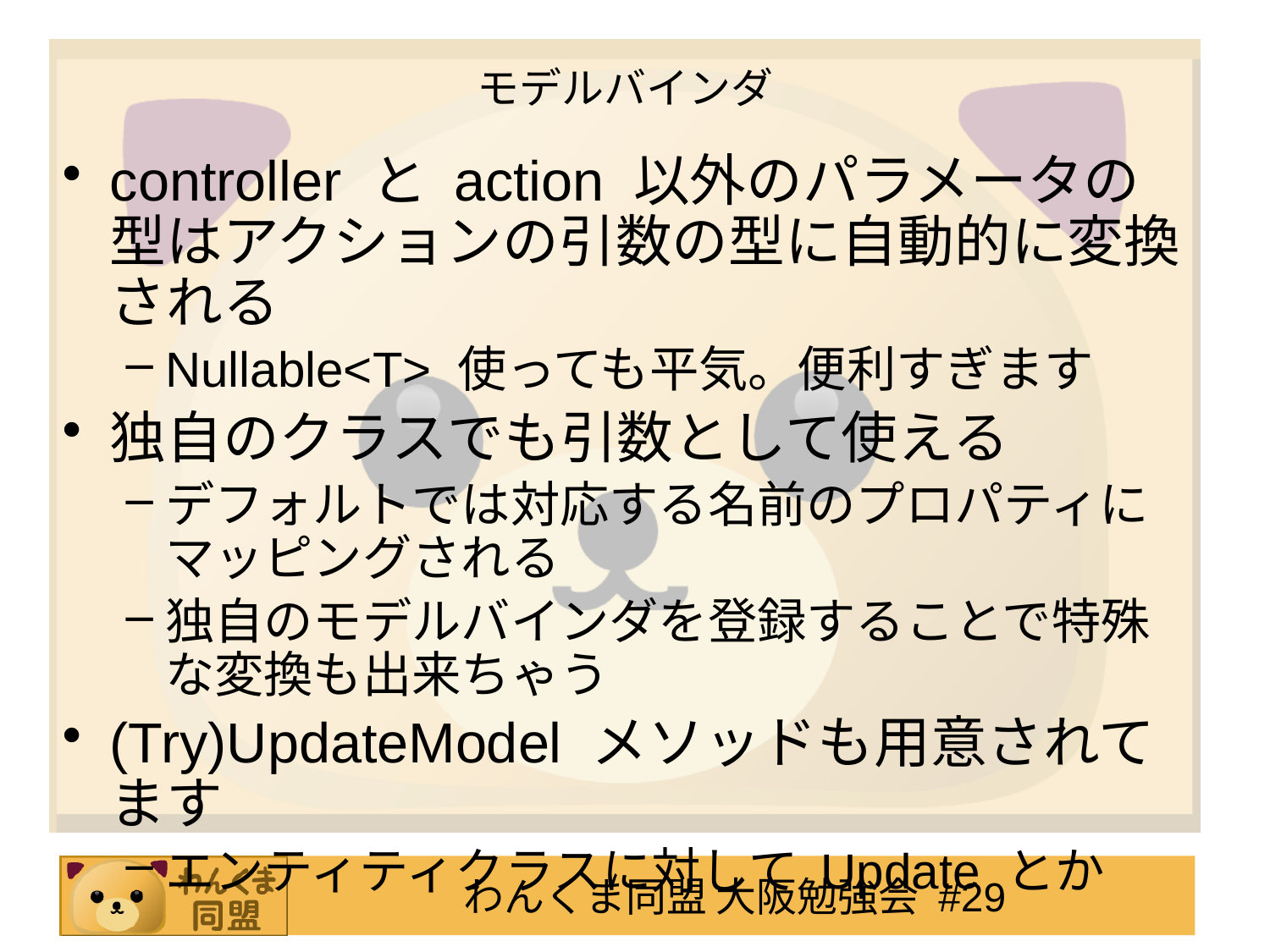

# モデルバインダ
controller と action 以外のパラメータの型はアクションの引数の型に自動的に変換される
Nullable<T> 使っても平気。便利すぎます
独自のクラスでも引数として使える
デフォルトでは対応する名前のプロパティにマッピングされる
独自のモデルバインダを登録することで特殊な変換も出来ちゃう
(Try)UpdateModel メソッドも用意されてます
エンティティクラスに対して Update とか